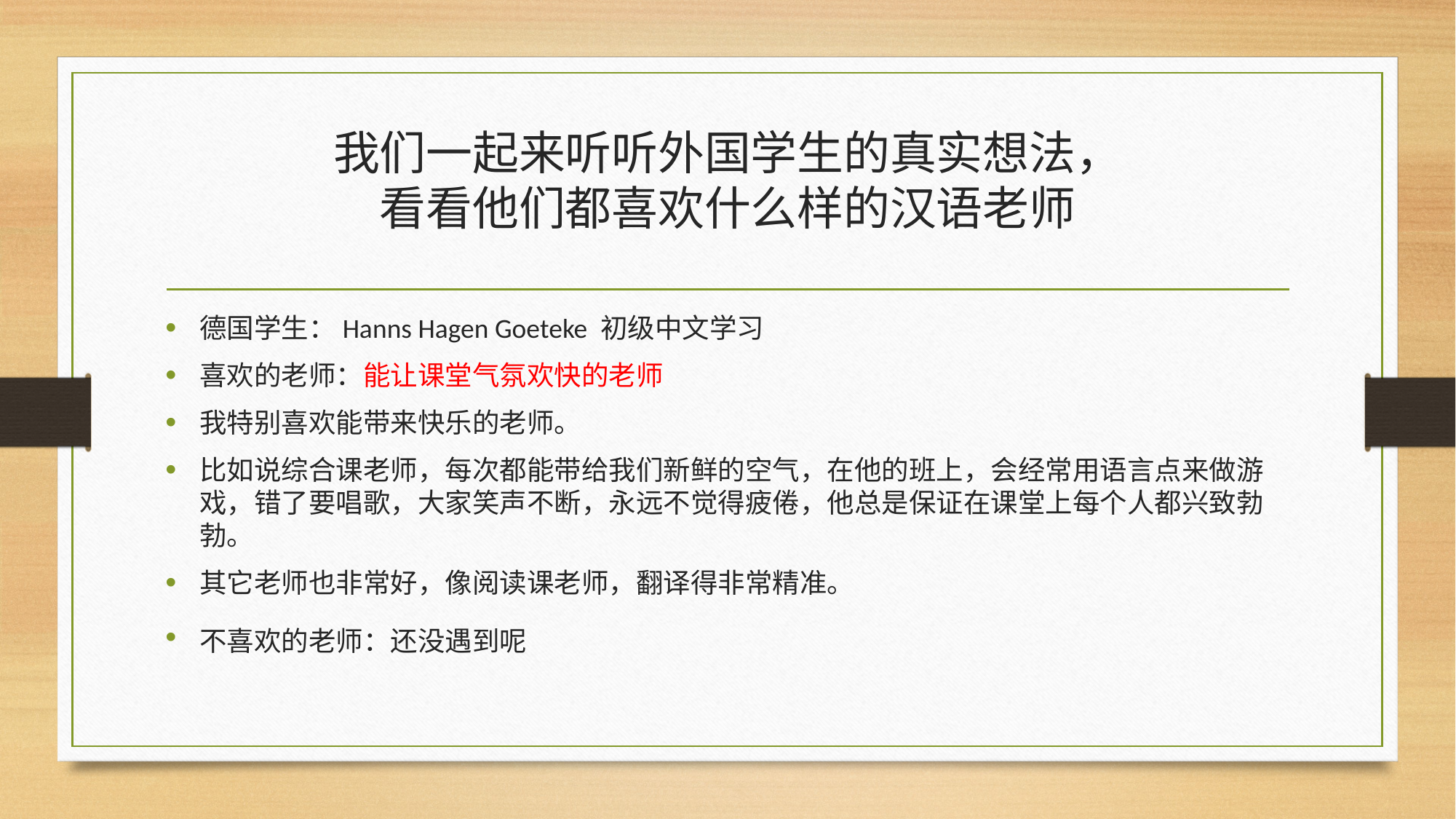

# 我们一起来听听外国学生的真实想法， 看看他们都喜欢什么样的汉语老师
德国学生：Hanns Hagen Goeteke 初级中文学习
喜欢的老师：能让课堂气氛欢快的老师
我特别喜欢能带来快乐的老师。
比如说综合课老师，每次都能带给我们新鲜的空气，在他的班上，会经常用语言点来做游戏，错了要唱歌，大家笑声不断，永远不觉得疲倦，他总是保证在课堂上每个人都兴致勃勃。
其它老师也非常好，像阅读课老师，翻译得非常精准。
不喜欢的老师：还没遇到呢